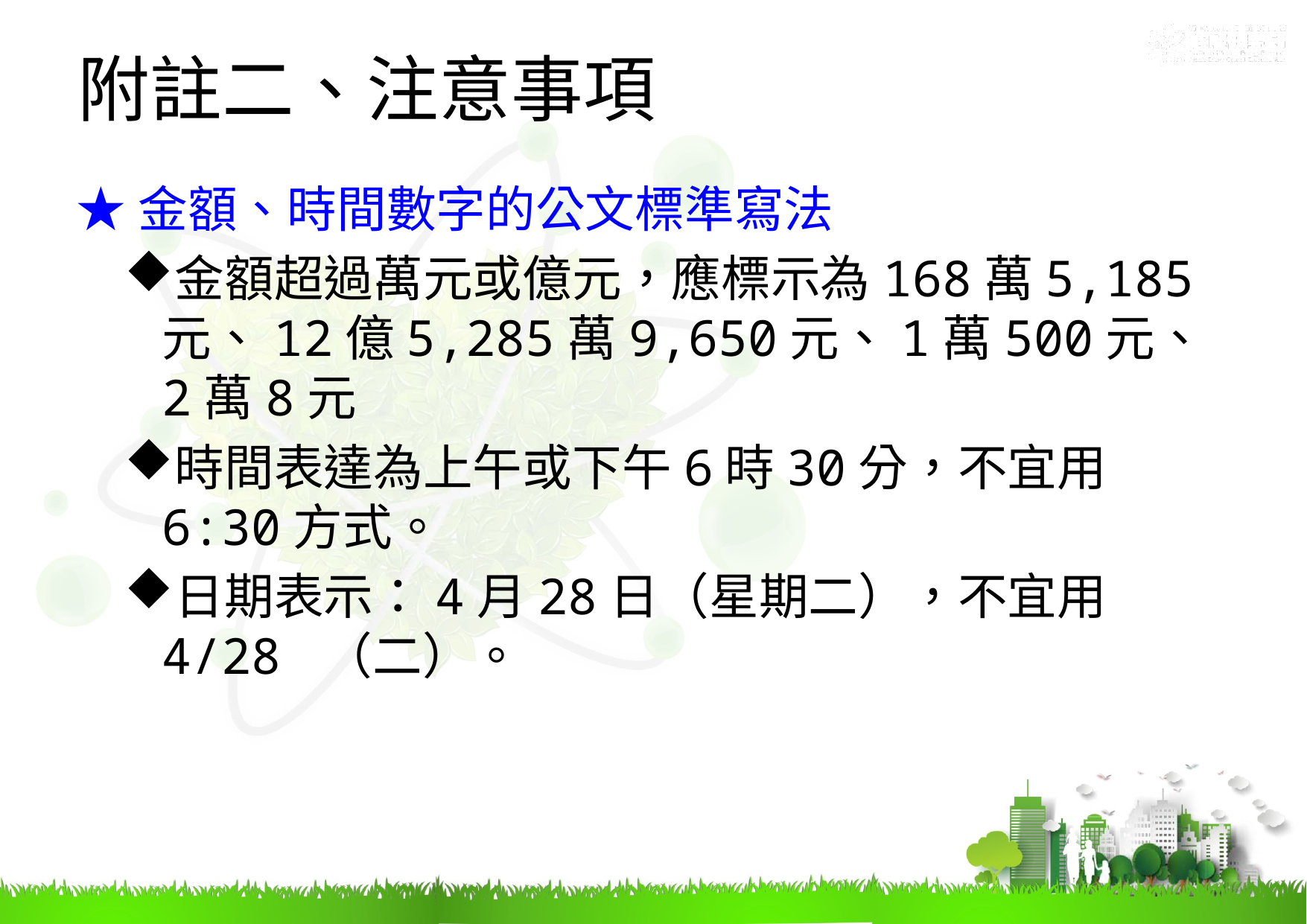

# 附註二、注意事項
★金額、時間數字的公文標準寫法
金額超過萬元或億元，應標示為168萬5,185 元、12億5,285萬9,650元、1萬500元、2萬8元
時間表達為上午或下午6時30分，不宜用6:30方式。
日期表示：4月28日（星期二），不宜用4/28 （二）。